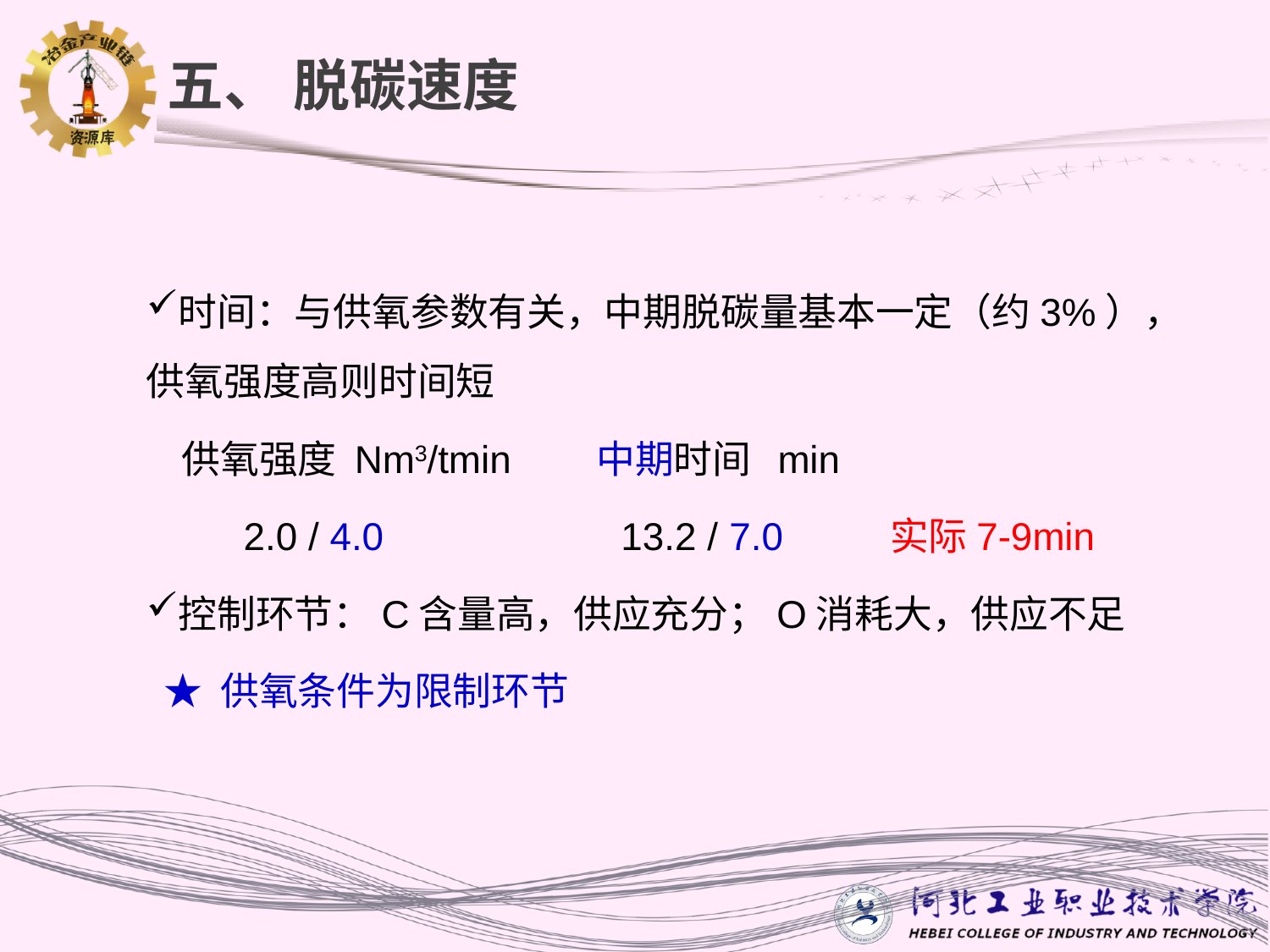

五、 脱碳速度
时间：与供氧参数有关，中期脱碳量基本一定（约3%），供氧强度高则时间短
   供氧强度 Nm3/tmin       中期时间  min
         2.0 / 4.0                      13.2 / 7.0         实际7-9min
控制环节：C含量高，供应充分；O消耗大，供应不足
  ★ 供氧条件为限制环节